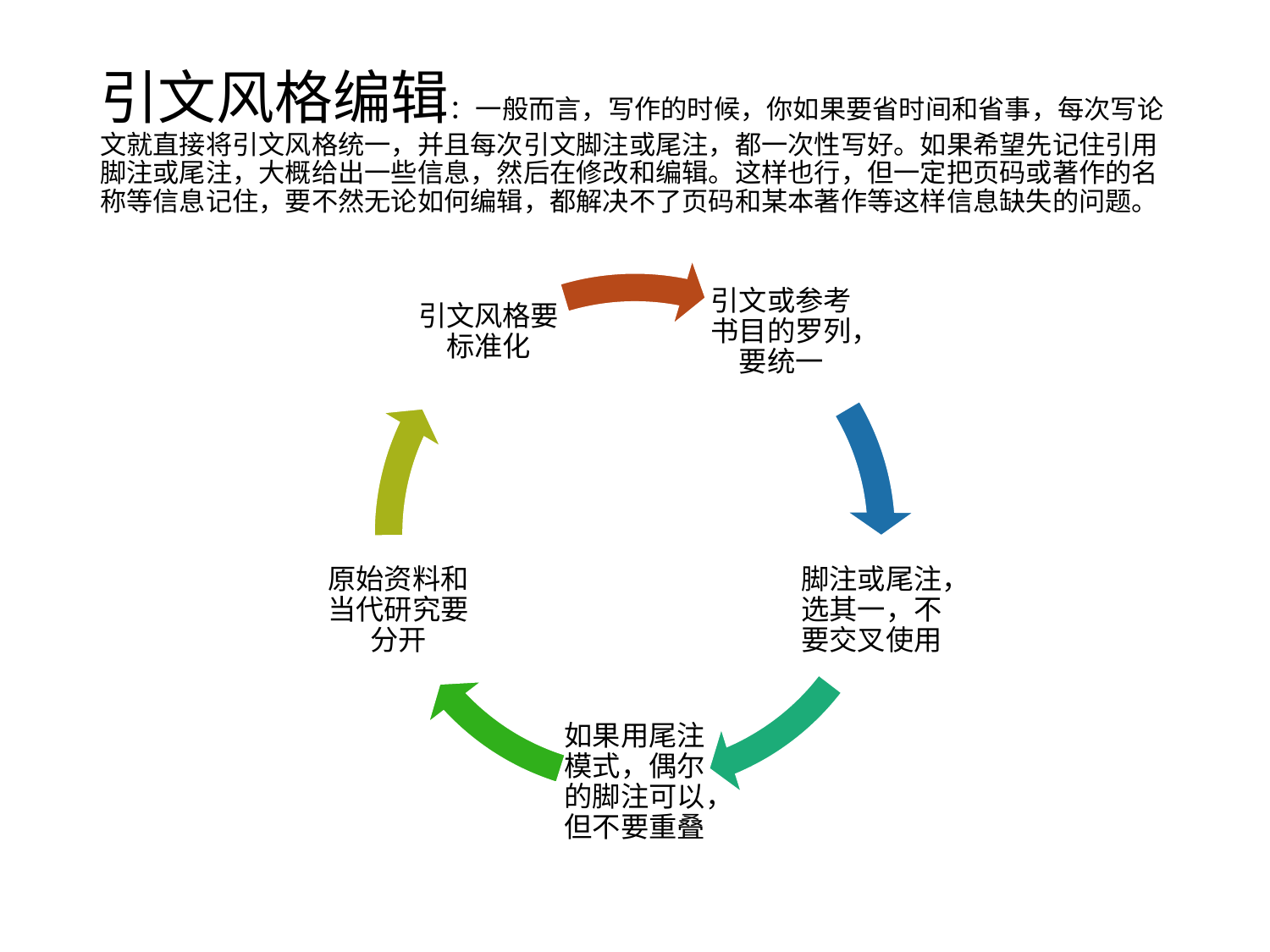

# 引文风格编辑：一般而言，写作的时候，你如果要省时间和省事，每次写论文就直接将引文风格统一，并且每次引文脚注或尾注，都一次性写好。如果希望先记住引用脚注或尾注，大概给出一些信息，然后在修改和编辑。这样也行，但一定把页码或著作的名称等信息记住，要不然无论如何编辑，都解决不了页码和某本著作等这样信息缺失的问题。
引文或参考书目的罗列，要统一
脚注或尾注，选其一，不要交叉使用
如果用尾注模式，偶尔的脚注可以，但不要重叠
原始资料和当代研究要分开
引文风格要标准化